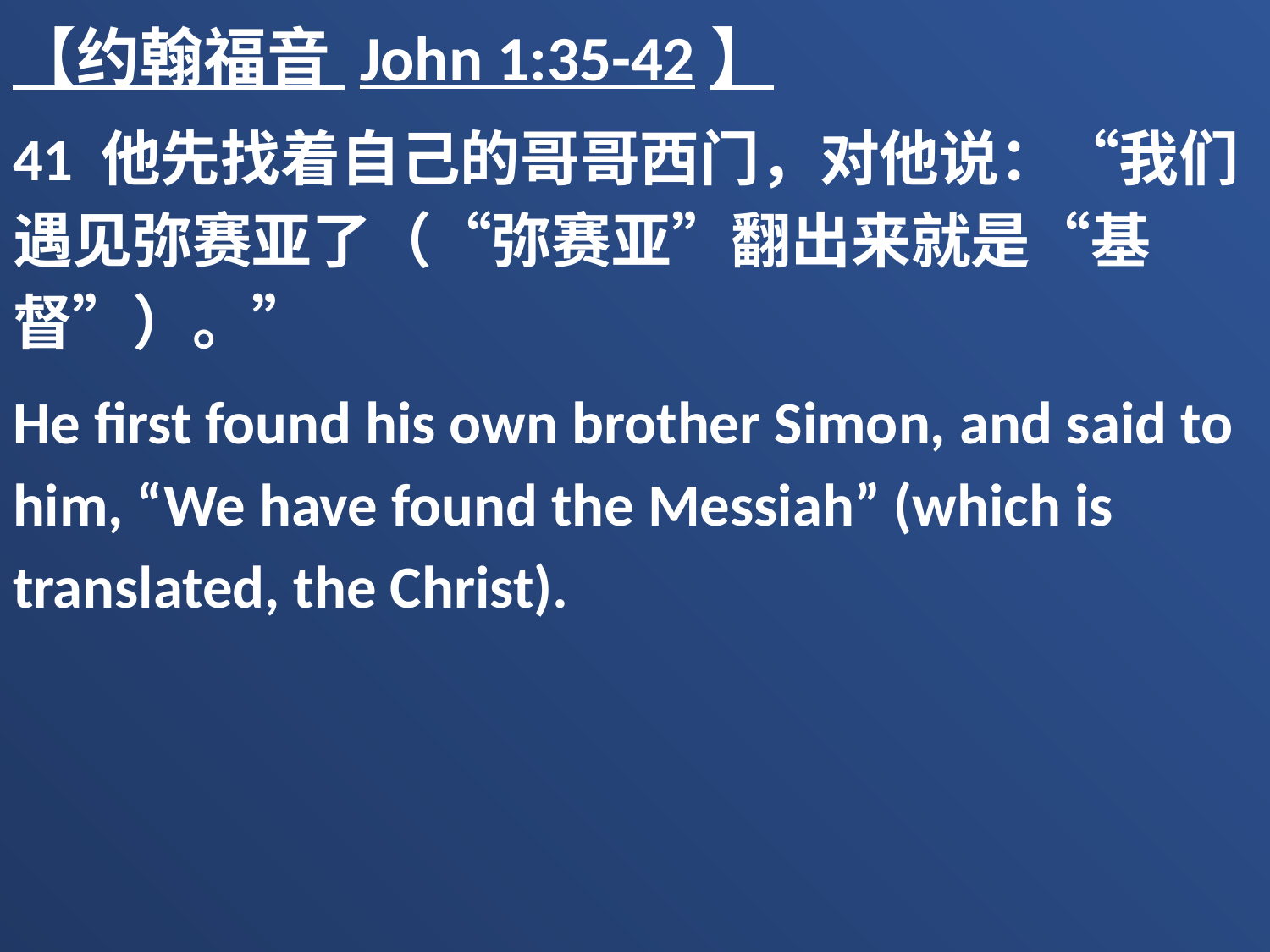

【约翰福音 John 1:35-42】
41 他先找着自己的哥哥西门，对他说：“我们遇见弥赛亚了（“弥赛亚”翻出来就是“基督”）。”
He first found his own brother Simon, and said to him, “We have found the Messiah” (which is translated, the Christ).